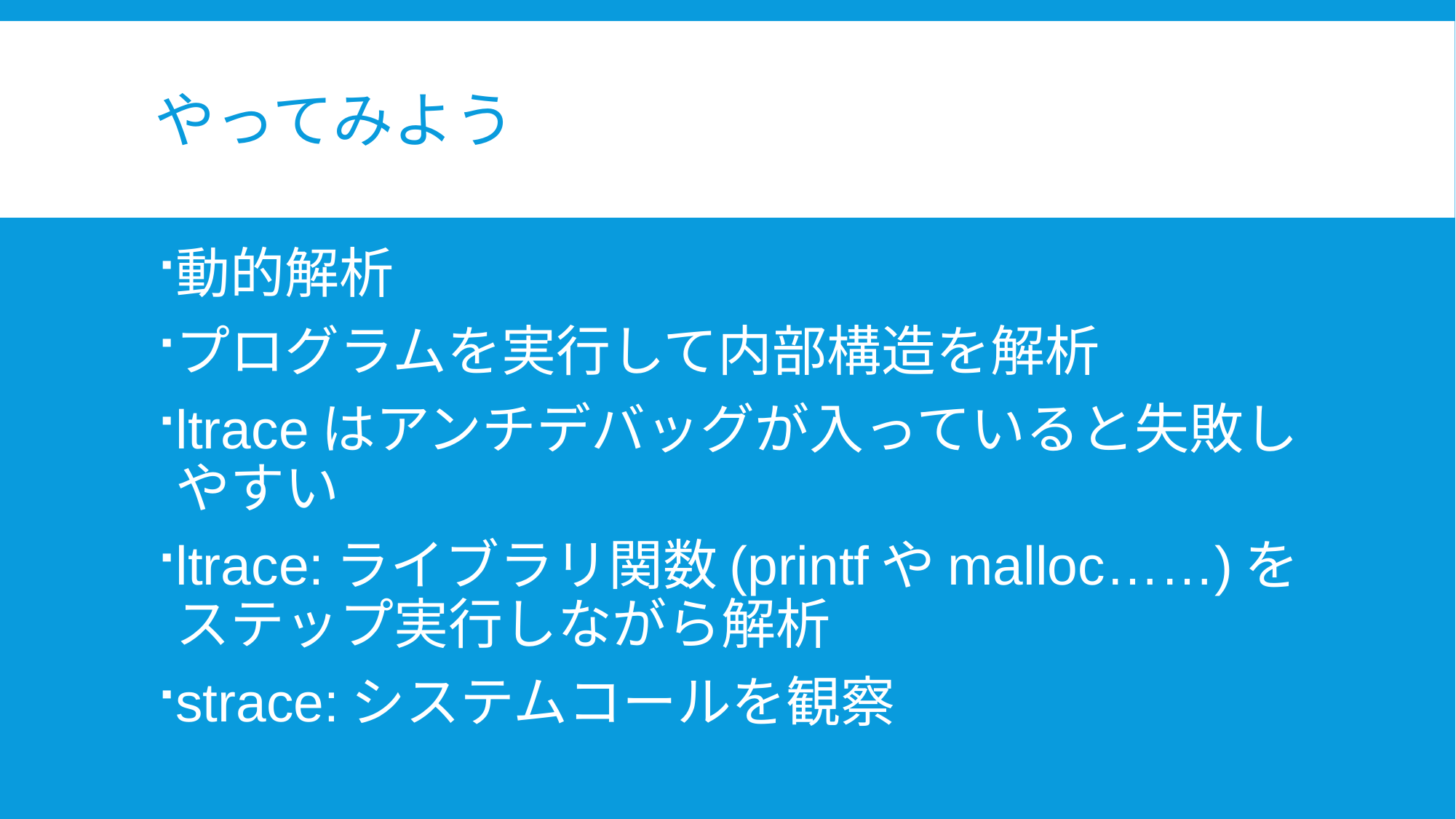

# やってみよう
動的解析
プログラムを実行して内部構造を解析
ltraceはアンチデバッグが入っていると失敗しやすい
ltrace:ライブラリ関数(printfやmalloc……)をステップ実行しながら解析
strace:システムコールを観察